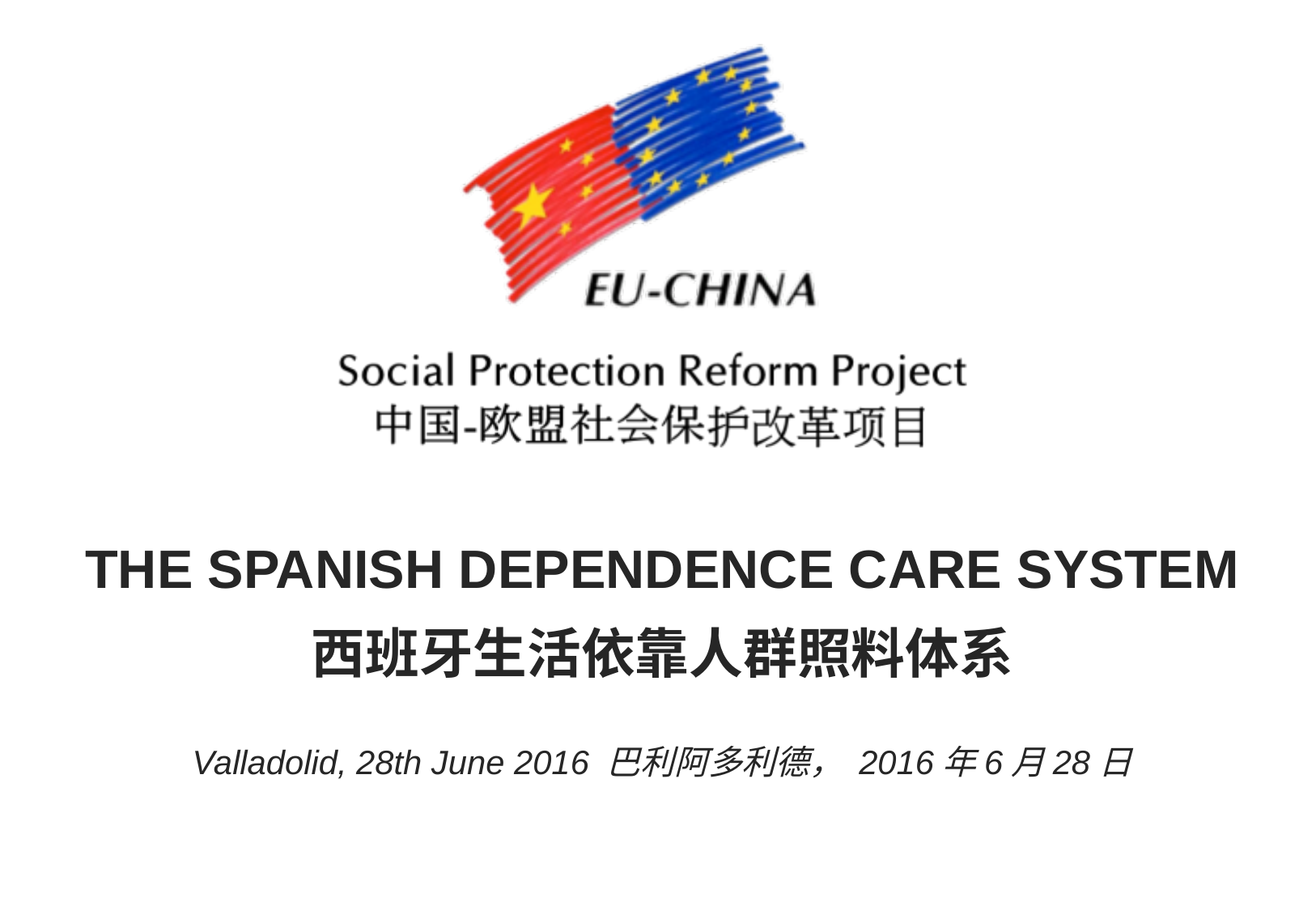

THE SPANISH DEPENDENCE CARE SYSTEM
西班牙生活依靠人群照料体系

Valladolid, 28th June 2016 巴利阿多利德， 2016年6月28日